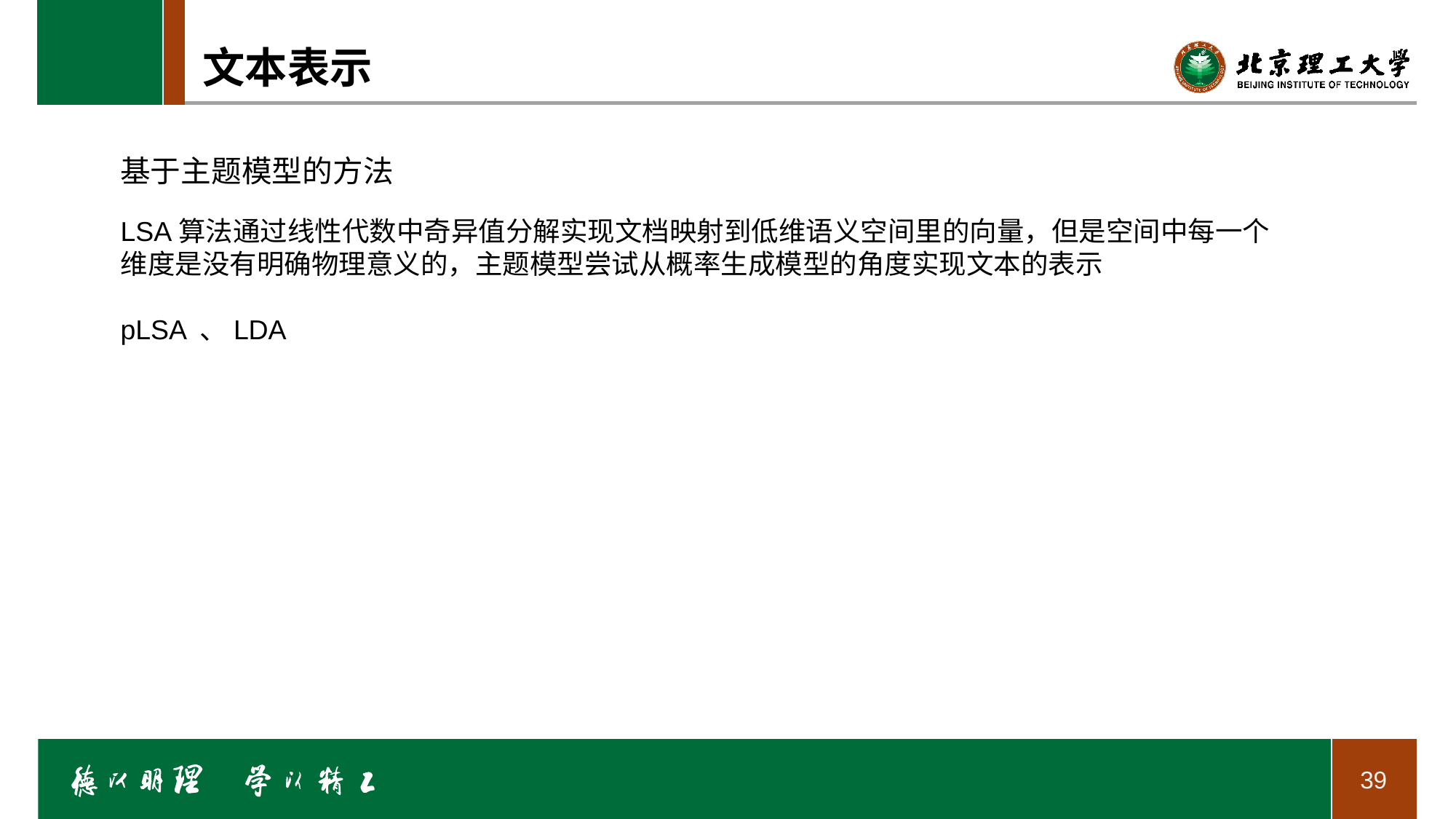

# 文本表示
 基于主题模型的方法

LSA算法通过线性代数中奇异值分解实现文档映射到低维语义空间里的向量，但是空间中每一个维度是没有明确物理意义的，主题模型尝试从概率生成模型的角度实现文本的表示

pLSA 、LDA